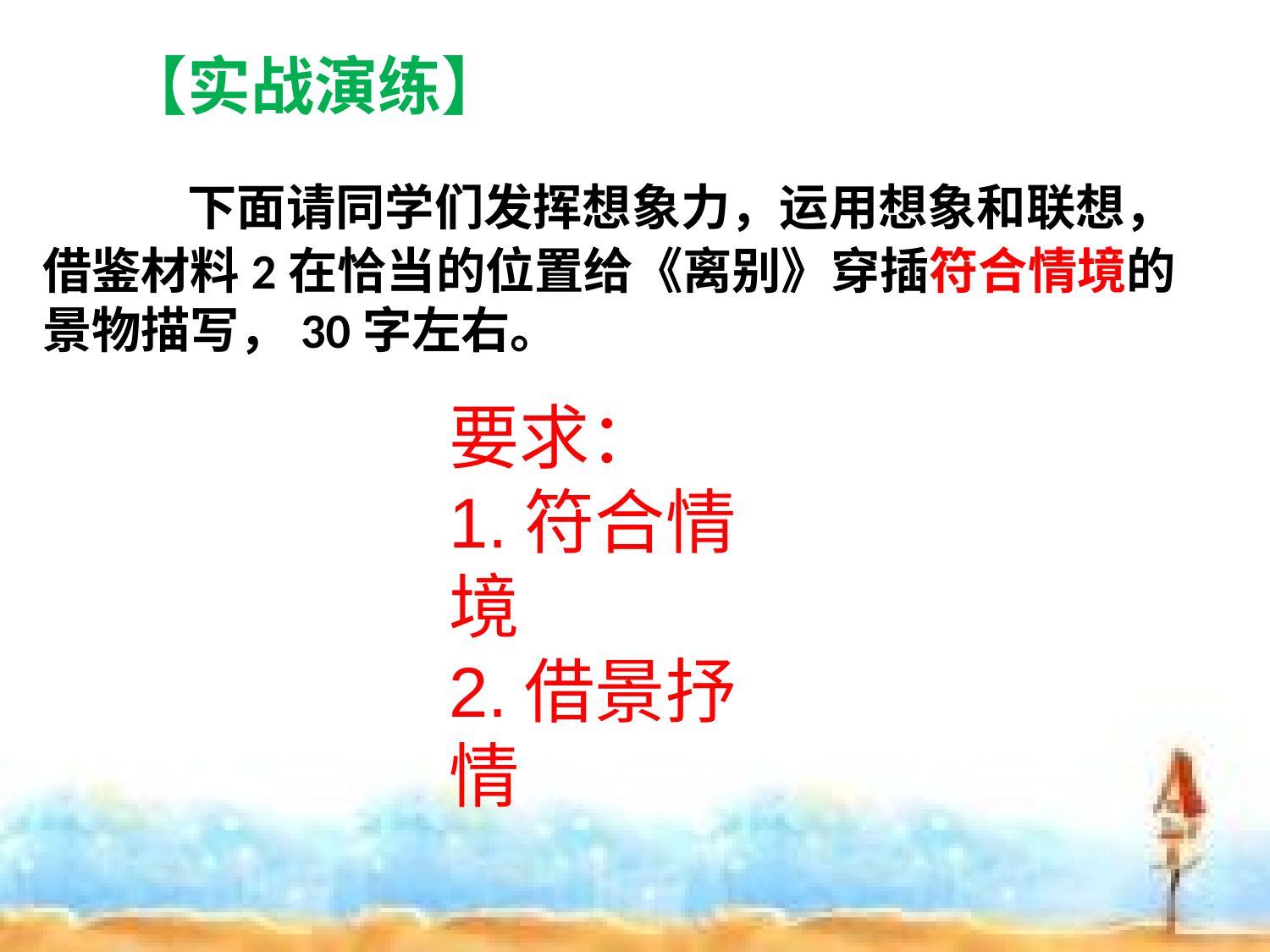

【实战演练】
        下面请同学们发挥想象力，运用想象和联想，借鉴材料2在恰当的位置给《离别》穿插符合情境的景物描写，30字左右。
要求：
1.符合情境
2.借景抒情